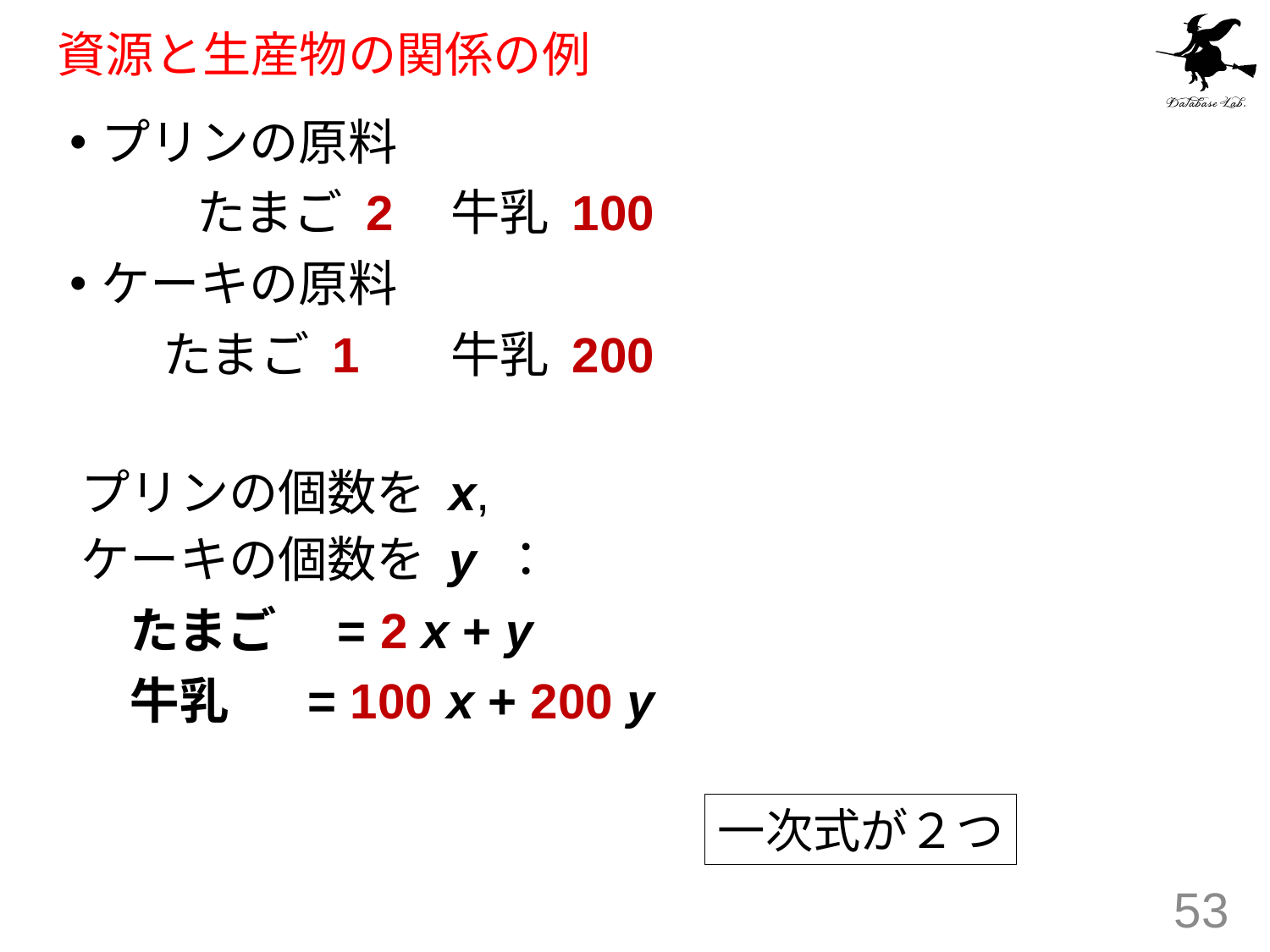

# 資源と生産物の関係の例
プリンの原料
	たまご 2  	牛乳 100
ケーキの原料
　    たまご 1  	牛乳 200

　プリンの個数を x,
　ケーキの個数を y ：
　　たまご　= 2 x + y
　　牛乳      = 100 x + 200 y

一次式が２つ
53